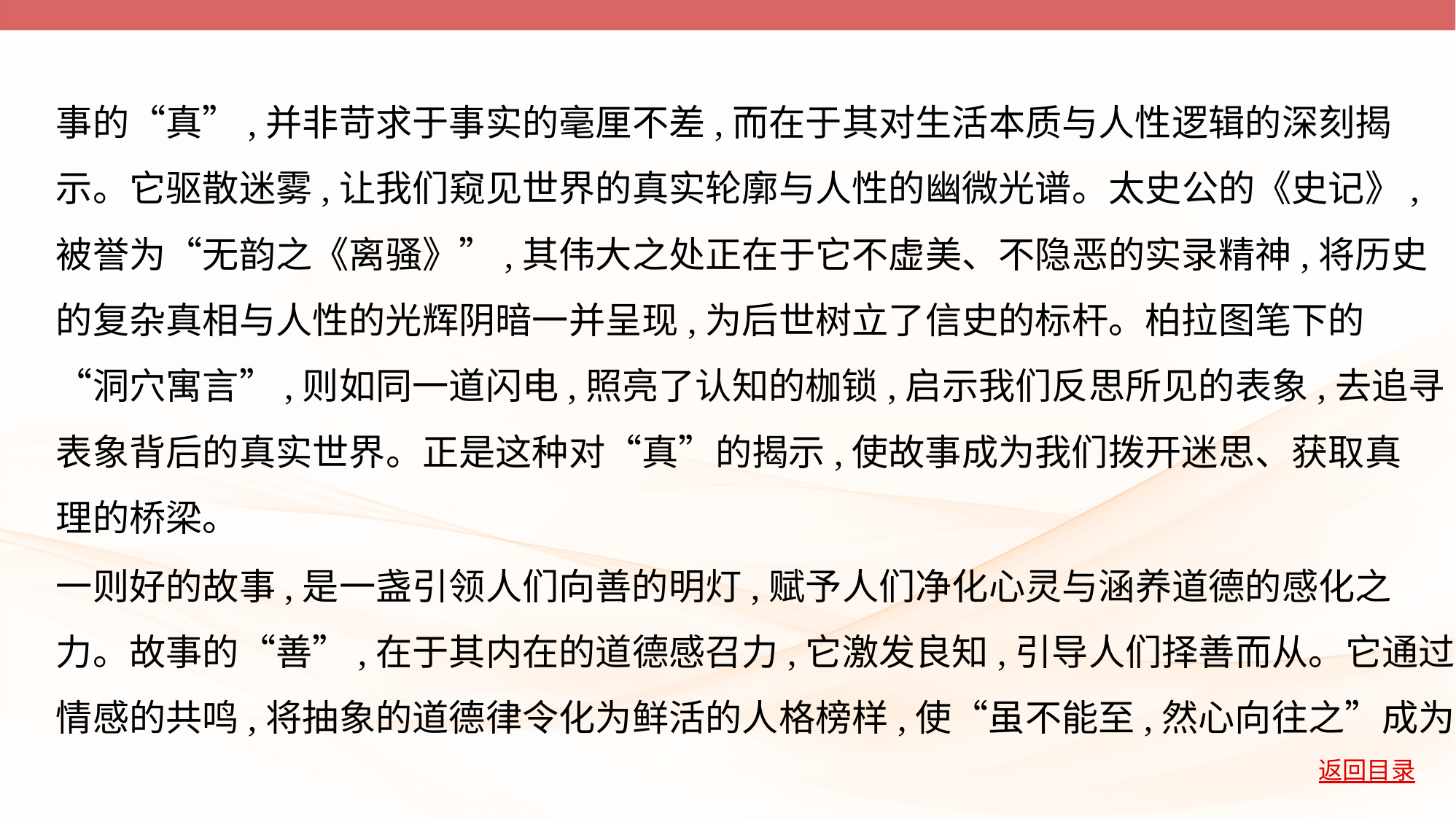

事的“真”,并非苛求于事实的毫厘不差,而在于其对生活本质与人性逻辑的深刻揭
示。它驱散迷雾,让我们窥见世界的真实轮廓与人性的幽微光谱。太史公的《史记》,
被誉为“无韵之《离骚》”,其伟大之处正在于它不虚美、不隐恶的实录精神,将历史
的复杂真相与人性的光辉阴暗一并呈现,为后世树立了信史的标杆。柏拉图笔下的
“洞穴寓言”,则如同一道闪电,照亮了认知的枷锁,启示我们反思所见的表象,去追寻
表象背后的真实世界。正是这种对“真”的揭示,使故事成为我们拨开迷思、获取真
理的桥梁。
一则好的故事,是一盏引领人们向善的明灯,赋予人们净化心灵与涵养道德的感化之
力。故事的“善”,在于其内在的道德感召力,它激发良知,引导人们择善而从。它通过
情感的共鸣,将抽象的道德律令化为鲜活的人格榜样,使“虽不能至,然心向往之”成为